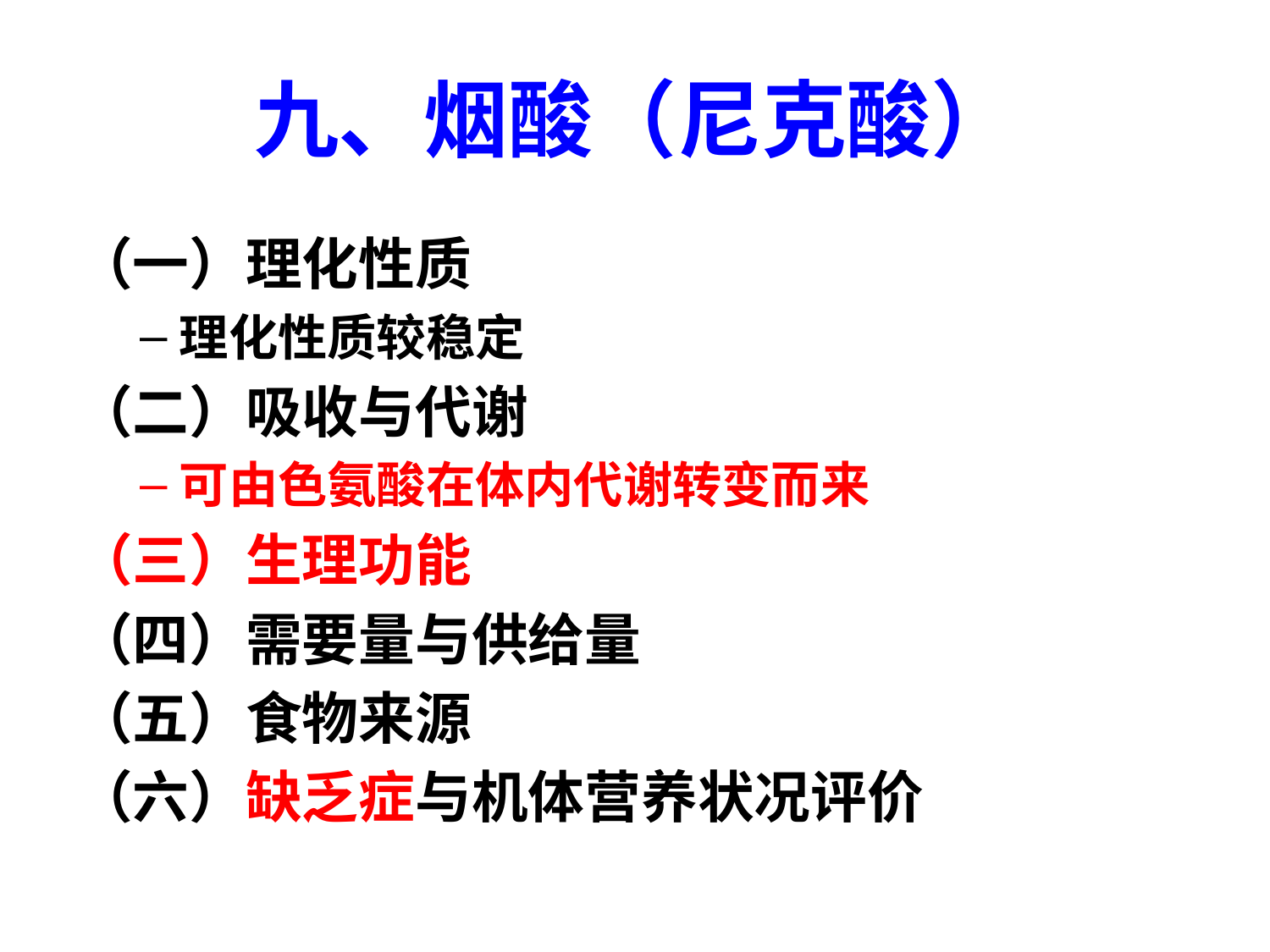

# 九、烟酸（尼克酸）
（一）理化性质
理化性质较稳定
（二）吸收与代谢
可由色氨酸在体内代谢转变而来
（三）生理功能
（四）需要量与供给量
（五）食物来源
（六）缺乏症与机体营养状况评价